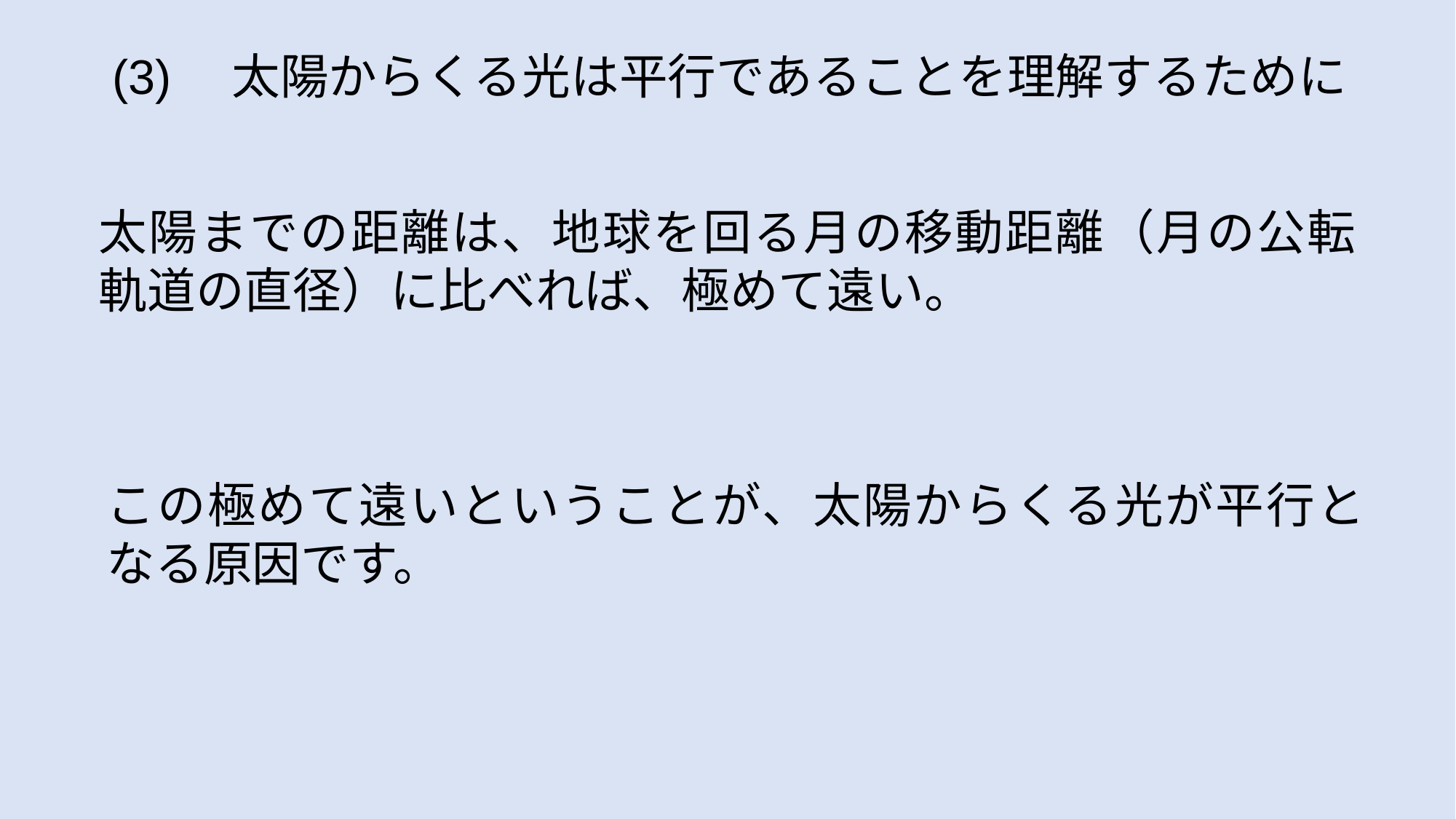

(3)　太陽からくる光は平行であることを理解するために
太陽までの距離は、地球を回る月の移動距離（月の公転軌道の直径）に比べれば、極めて遠い。
この極めて遠いということが、太陽からくる光が平行となる原因です。